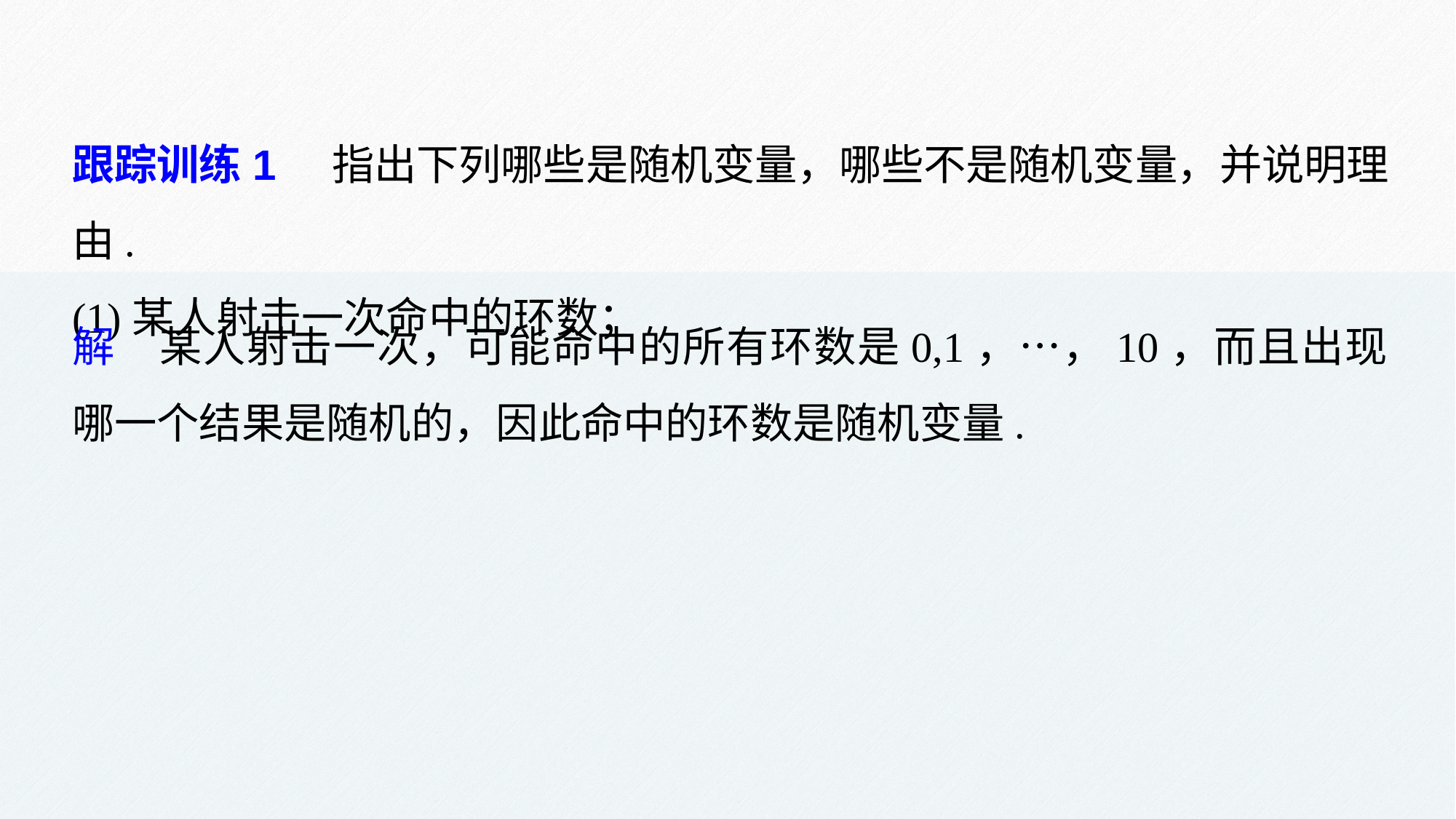

跟踪训练1　指出下列哪些是随机变量，哪些不是随机变量，并说明理由.
(1)某人射击一次命中的环数；
解　某人射击一次，可能命中的所有环数是0,1，…，10，而且出现哪一个结果是随机的，因此命中的环数是随机变量.